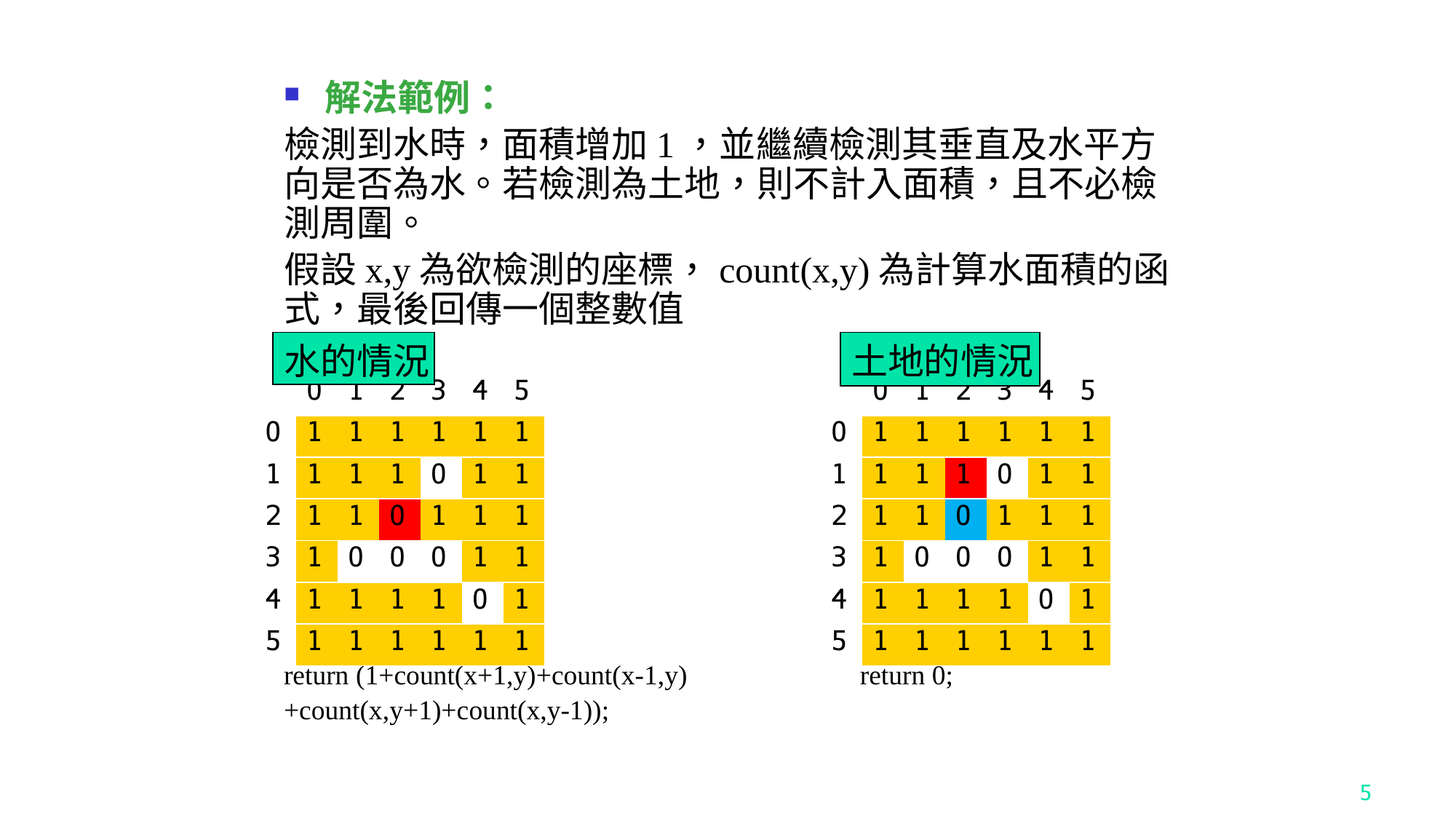

解法範例：
檢測到水時，面積增加1，並繼續檢測其垂直及水平方向是否為水。若檢測為土地，則不計入面積，且不必檢測周圍。
假設x,y為欲檢測的座標，count(x,y)為計算水面積的函式，最後回傳一個整數值

return (1+count(x+1,y)+count(x-1,y)                         return 0;
+count(x,y+1)+count(x,y-1));
水的情況
土地的情況
|  | 0 | 1 | 2 | 3 | 4 | 5 |
| --- | --- | --- | --- | --- | --- | --- |
| 0 | 1 | 1 | 1 | 1 | 1 | 1 |
| 1 | 1 | 1 | 1 | 0 | 1 | 1 |
| 2 | 1 | 1 | 0 | 1 | 1 | 1 |
| 3 | 1 | 0 | 0 | 0 | 1 | 1 |
| 4 | 1 | 1 | 1 | 1 | 0 | 1 |
| 5 | 1 | 1 | 1 | 1 | 1 | 1 |
|  | 0 | 1 | 2 | 3 | 4 | 5 |
| --- | --- | --- | --- | --- | --- | --- |
| 0 | 1 | 1 | 1 | 1 | 1 | 1 |
| 1 | 1 | 1 | 1 | 0 | 1 | 1 |
| 2 | 1 | 1 | 0 | 1 | 1 | 1 |
| 3 | 1 | 0 | 0 | 0 | 1 | 1 |
| 4 | 1 | 1 | 1 | 1 | 0 | 1 |
| 5 | 1 | 1 | 1 | 1 | 1 | 1 |
5